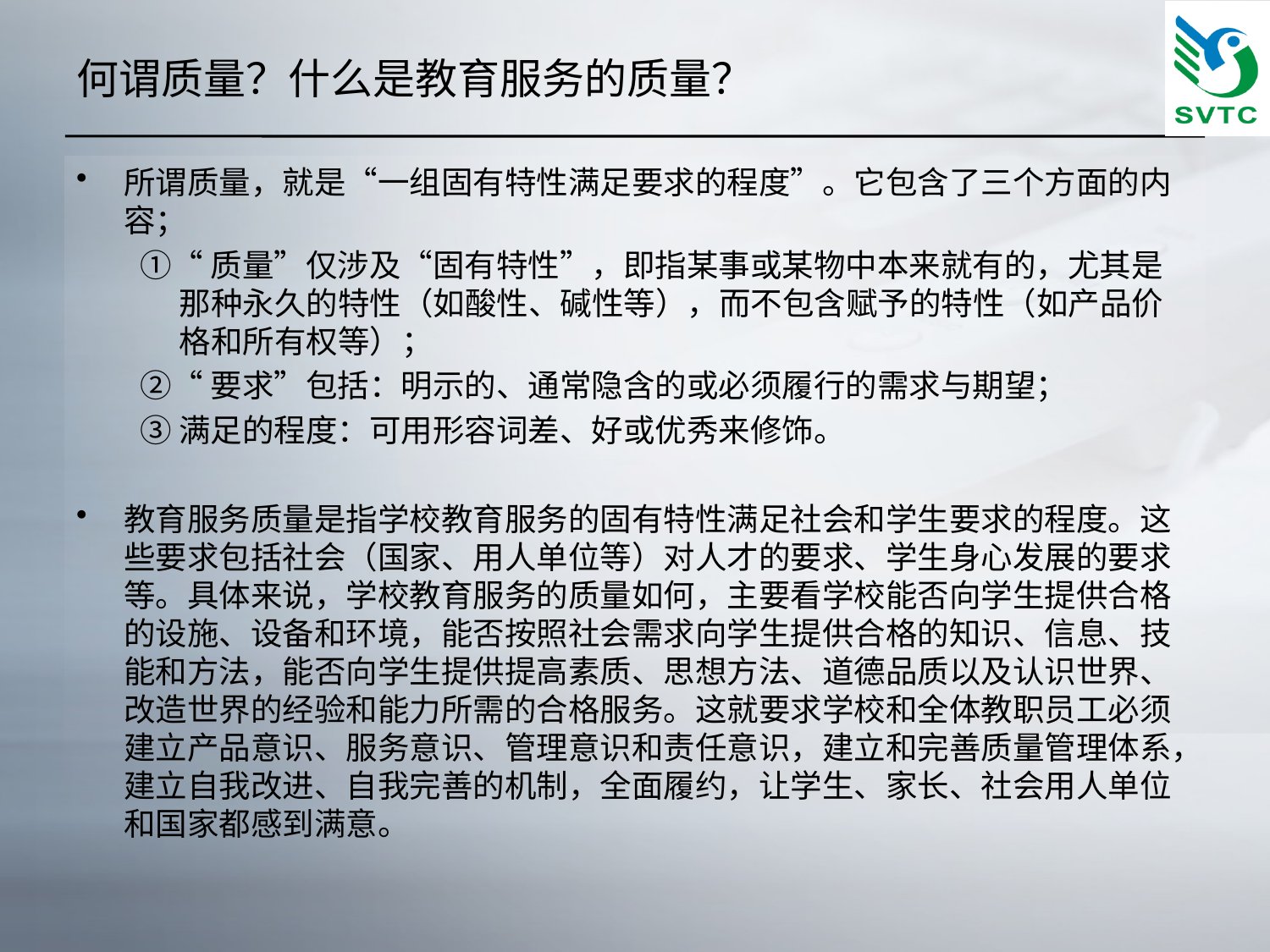

# 何谓质量？什么是教育服务的质量？
所谓质量，就是“一组固有特性满足要求的程度”。它包含了三个方面的内容；
①“质量”仅涉及“固有特性”，即指某事或某物中本来就有的，尤其是那种永久的特性（如酸性、碱性等），而不包含赋予的特性（如产品价格和所有权等）；
②“要求”包括：明示的、通常隐含的或必须履行的需求与期望；
③满足的程度：可用形容词差、好或优秀来修饰。

教育服务质量是指学校教育服务的固有特性满足社会和学生要求的程度。这些要求包括社会（国家、用人单位等）对人才的要求、学生身心发展的要求等。具体来说，学校教育服务的质量如何，主要看学校能否向学生提供合格的设施、设备和环境，能否按照社会需求向学生提供合格的知识、信息、技能和方法，能否向学生提供提高素质、思想方法、道德品质以及认识世界、改造世界的经验和能力所需的合格服务。这就要求学校和全体教职员工必须建立产品意识、服务意识、管理意识和责任意识，建立和完善质量管理体系，建立自我改进、自我完善的机制，全面履约，让学生、家长、社会用人单位和国家都感到满意。